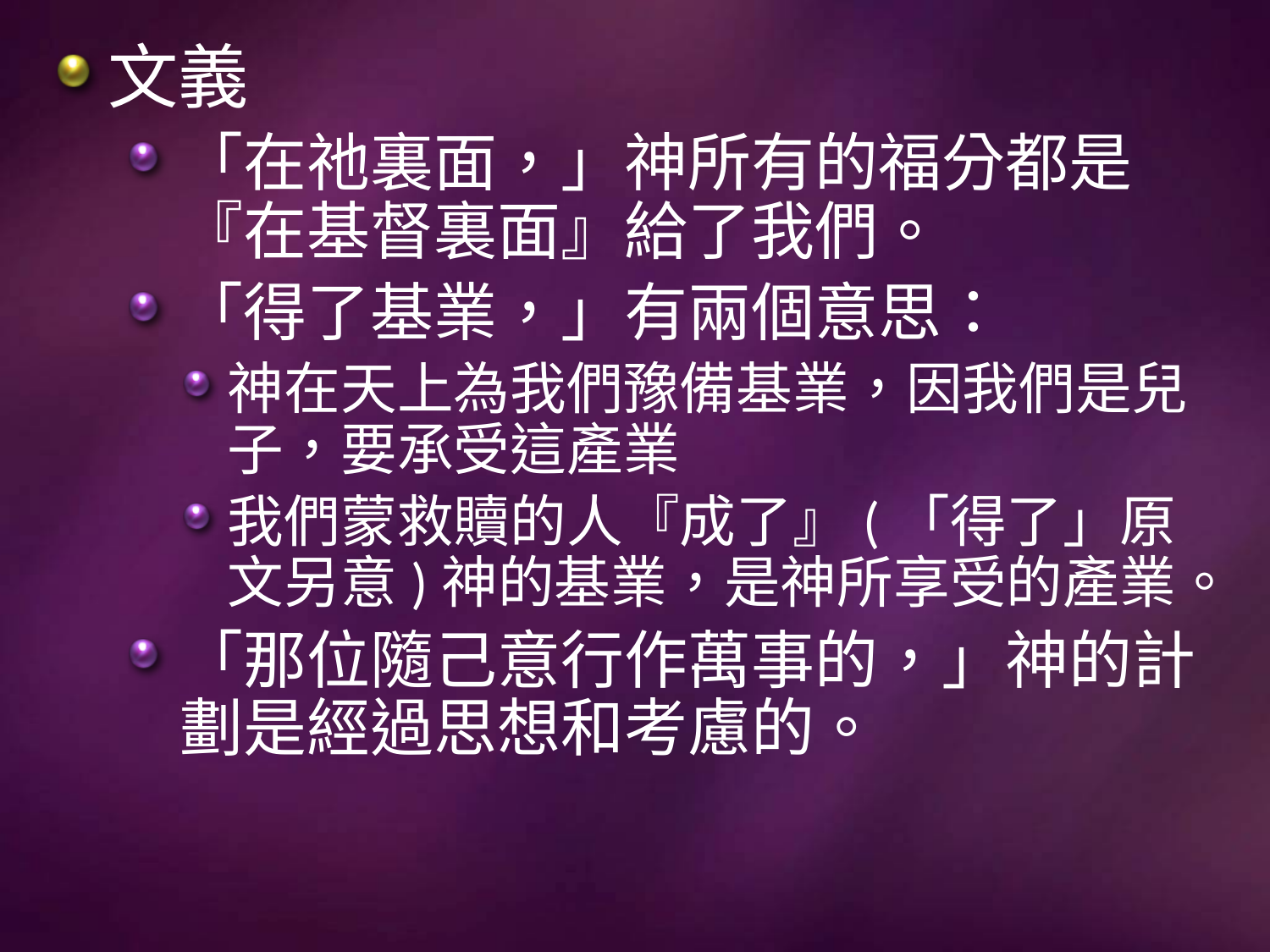

文義
「在祂裏面，」神所有的福分都是『在基督裏面』給了我們。
「得了基業，」有兩個意思：
神在天上為我們豫備基業，因我們是兒子，要承受這產業
我們蒙救贖的人『成了』(「得了」原文另意)神的基業，是神所享受的產業。
「那位隨己意行作萬事的，」神的計劃是經過思想和考慮的。